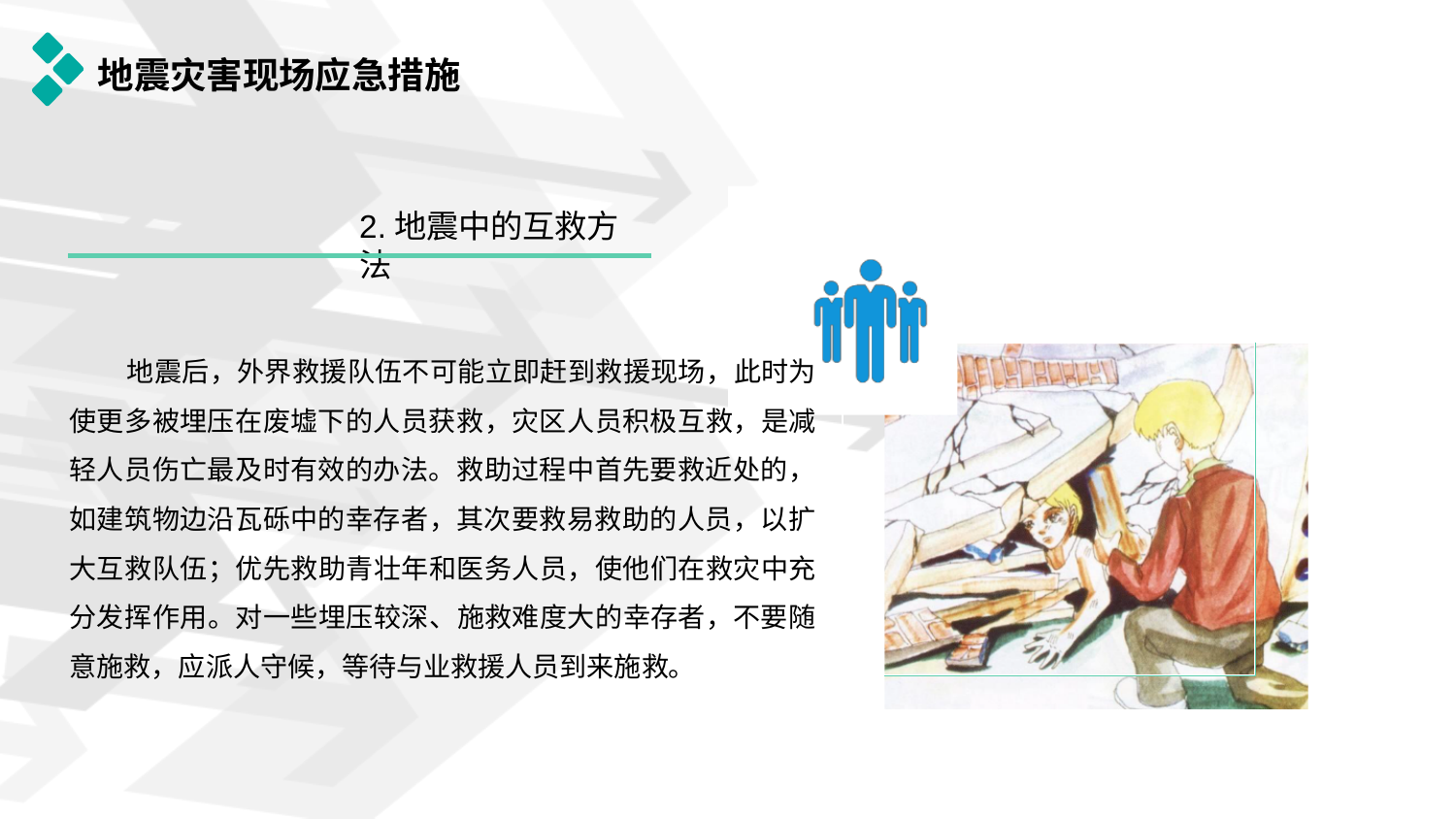

# 地震灾害现场应急措施

2.地震中的互救方法

地震后，外界救援队伍不可能立即赶到救援现场，此时为 使更多被埋压在废墟下的人员获救，灾区人员积极互救，是减 轻人员伤亡最及时有效的办法。救助过程中首先要救近处的， 如建筑物边沿瓦砾中的幸存者，其次要救易救助的人员，以扩 大互救队伍；优先救助青壮年和医务人员，使他们在救灾中充 分发挥作用。对一些埋压较深、施救难度大的幸存者，不要随 意施救，应派人守候，等待与业救援人员到来施救。